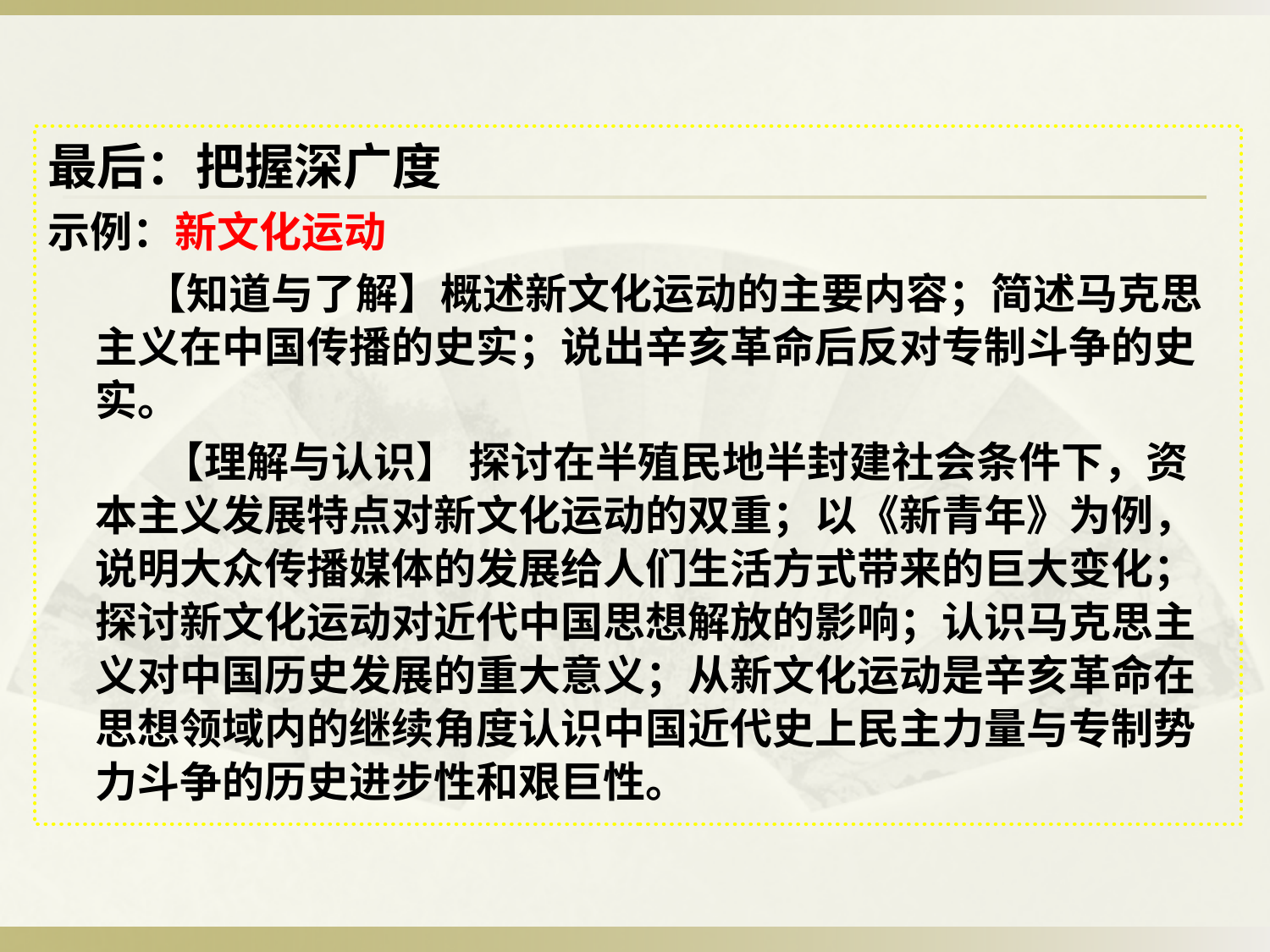

最后：把握深广度
示例：新文化运动
           【知道与了解】概述新文化运动的主要内容；简述马克思主义在中国传播的史实；说出辛亥革命后反对专制斗争的史实。
           【理解与认识】 探讨在半殖民地半封建社会条件下，资本主义发展特点对新文化运动的双重；以《新青年》为例，说明大众传播媒体的发展给人们生活方式带来的巨大变化；探讨新文化运动对近代中国思想解放的影响；认识马克思主义对中国历史发展的重大意义；从新文化运动是辛亥革命在思想领域内的继续角度认识中国近代史上民主力量与专制势力斗争的历史进步性和艰巨性。